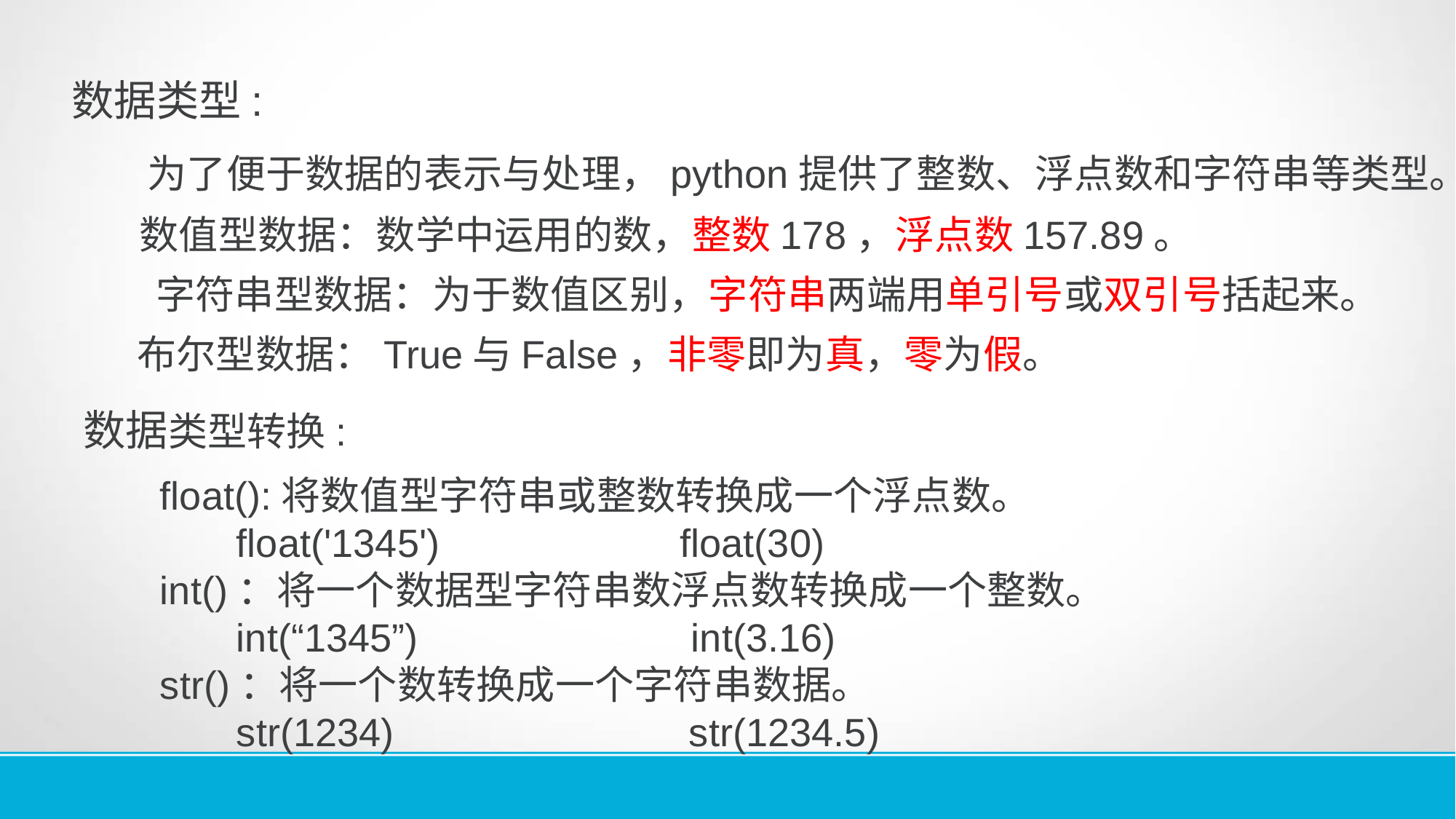

数据类型:
为了便于数据的表示与处理，python提供了整数、浮点数和字符串等类型。
数值型数据：数学中运用的数，整数178，浮点数157.89。
字符串型数据：为于数值区别，字符串两端用单引号或双引号括起来。
布尔型数据：True与False，非零即为真，零为假。
数据类型转换:
float():将数值型字符串或整数转换成一个浮点数。
       float('1345')                      float(30)
int()：将一个数据型字符串数浮点数转换成一个整数。
       int(“1345”)                         int(3.16)
str()：将一个数转换成一个字符串数据。
       str(1234)                           str(1234.5)